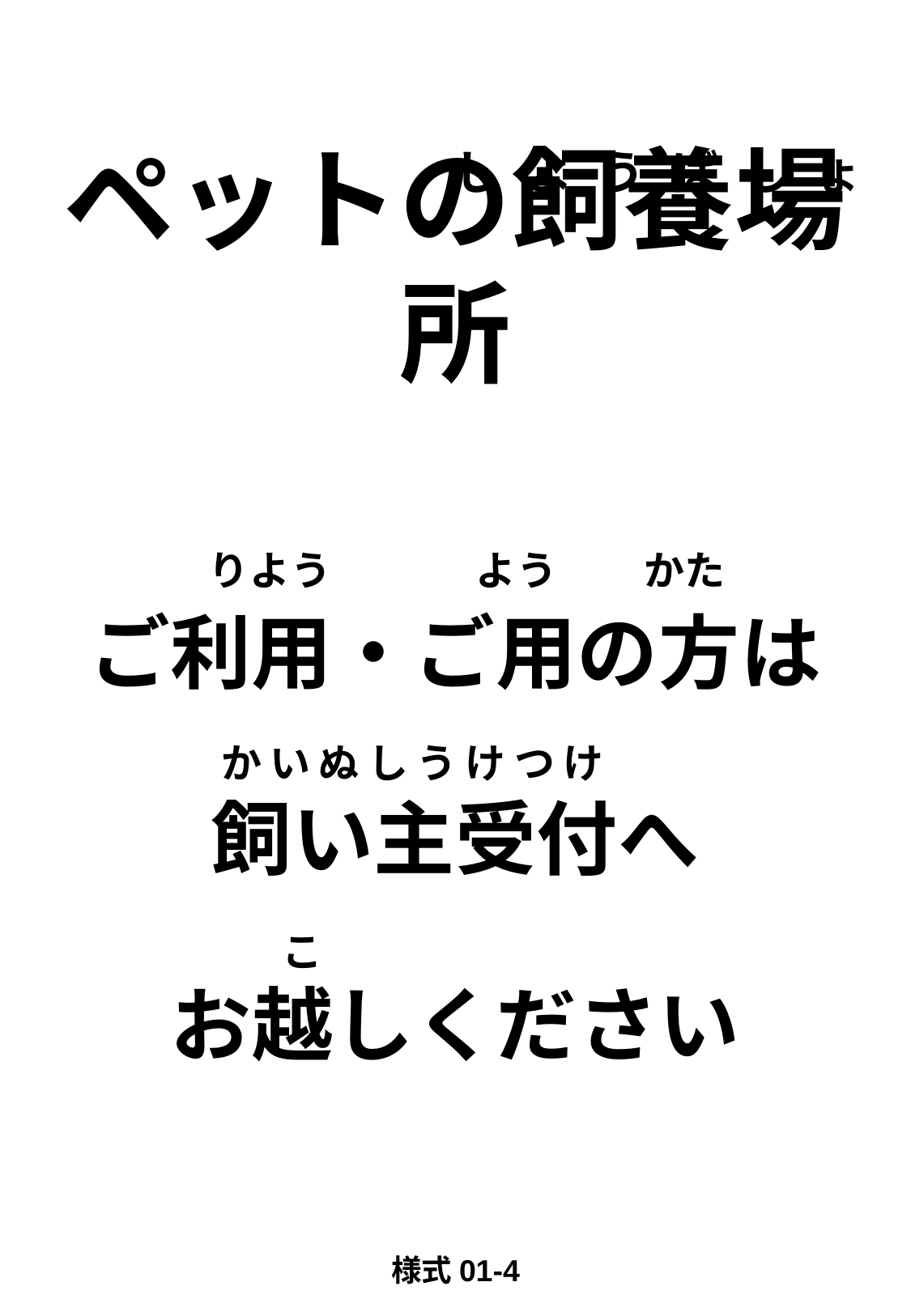

しようばしょ
# ペットの飼養場所
ご利用・ご用の方は
飼い主受付へ
お越しください
かた
りよう
よう
かいぬしうけつけ
こ
様式01-4